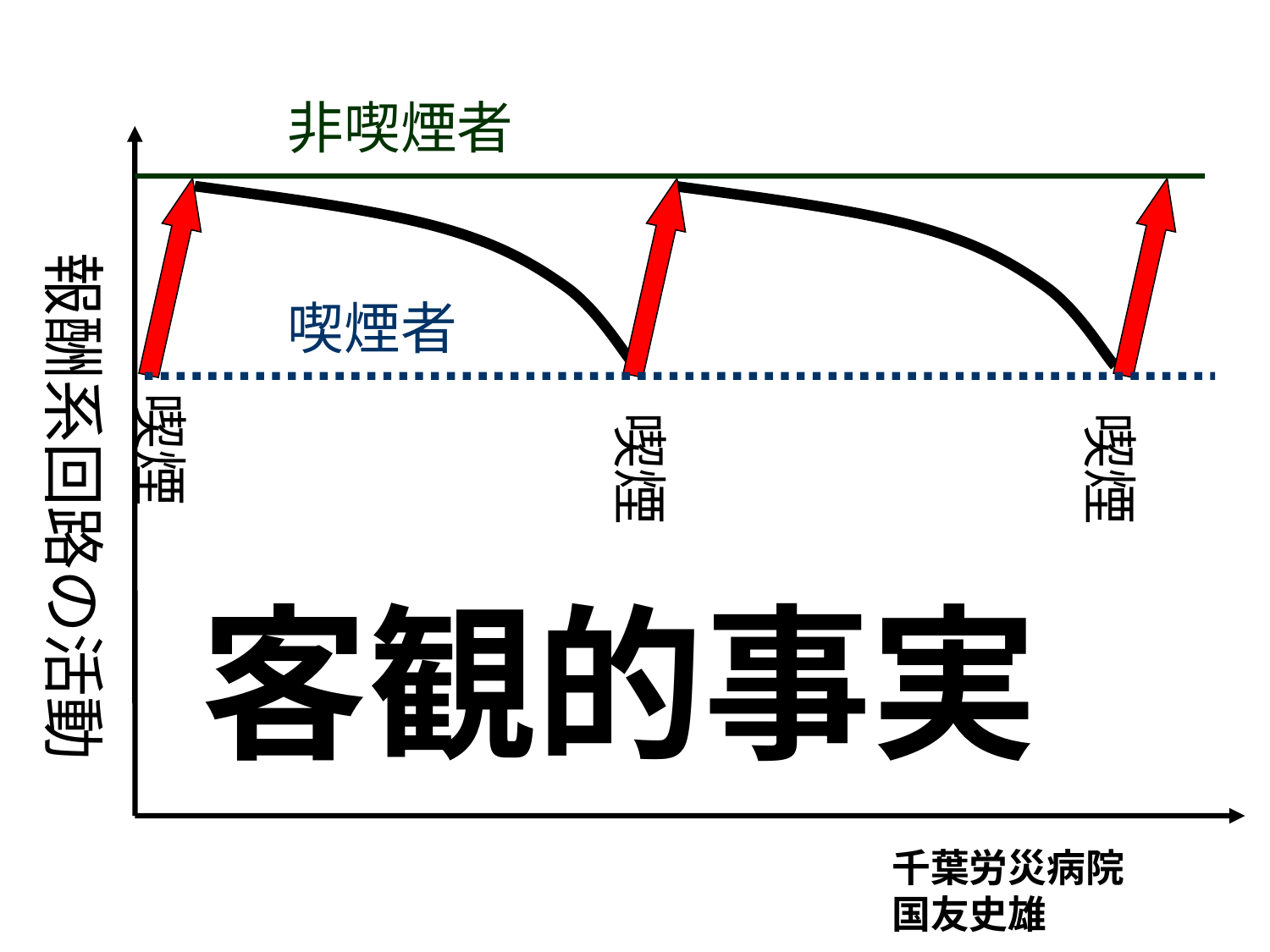

非喫煙者

報酬系回路の活動

喫煙

喫煙

喫煙

喫煙者

客観的事実
千葉労災病院
国友史雄